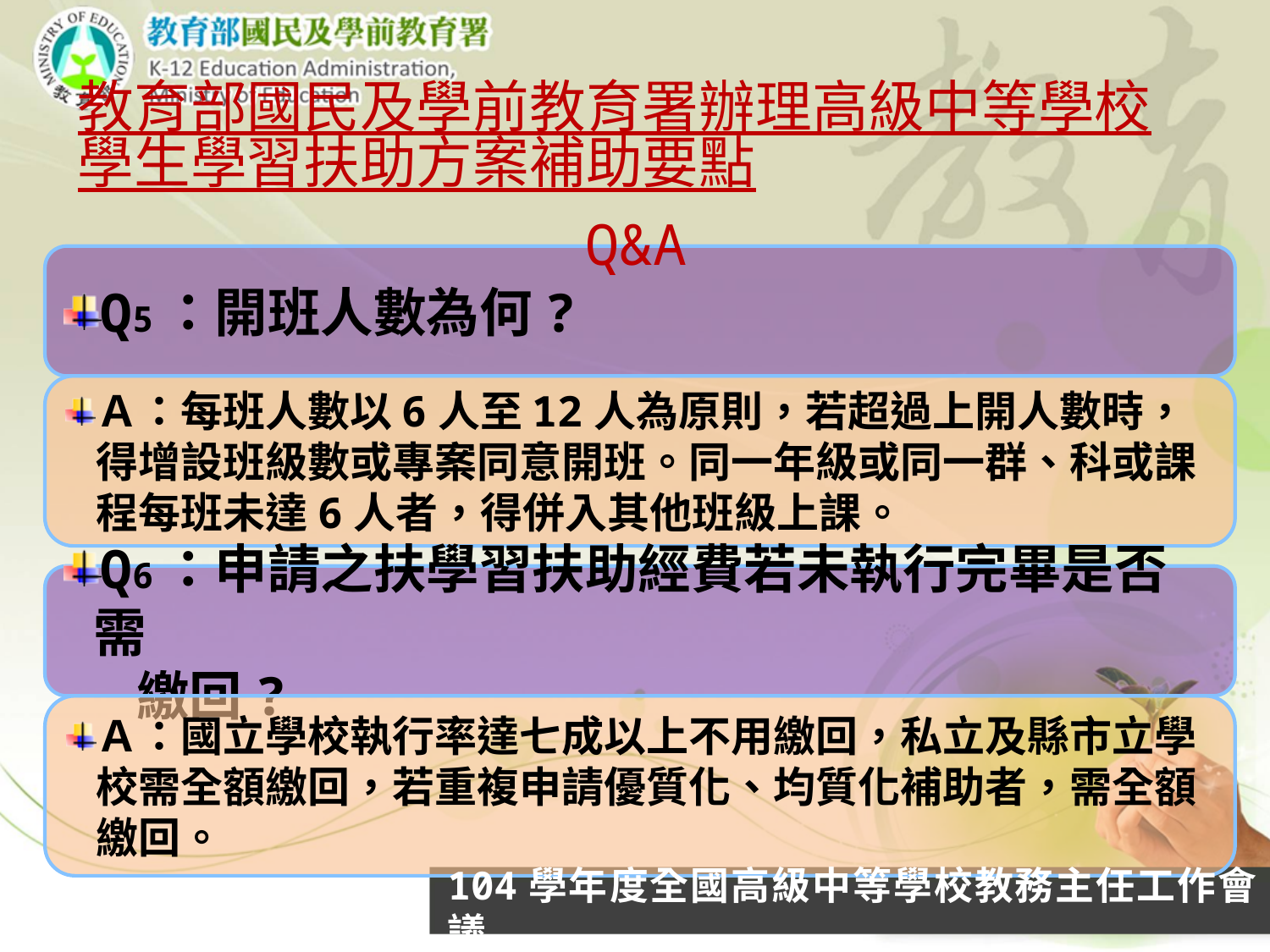

# 教育部國民及學前教育署辦理高級中等學校學生學習扶助方案補助要點Q&A
Q5：開班人數為何?
Ａ：每班人數以6人至12人為原則，若超過上開人數時，得增設班級數或專案同意開班。同一年級或同一群、科或課程每班未達6人者，得併入其他班級上課。
Q6：申請之扶學習扶助經費若未執行完畢是否需
     繳回?
Ａ：國立學校執行率達七成以上不用繳回，私立及縣市立學校需全額繳回，若重複申請優質化、均質化補助者，需全額繳回。
104學年度全國高級中等學校教務主任工作會議
51
51